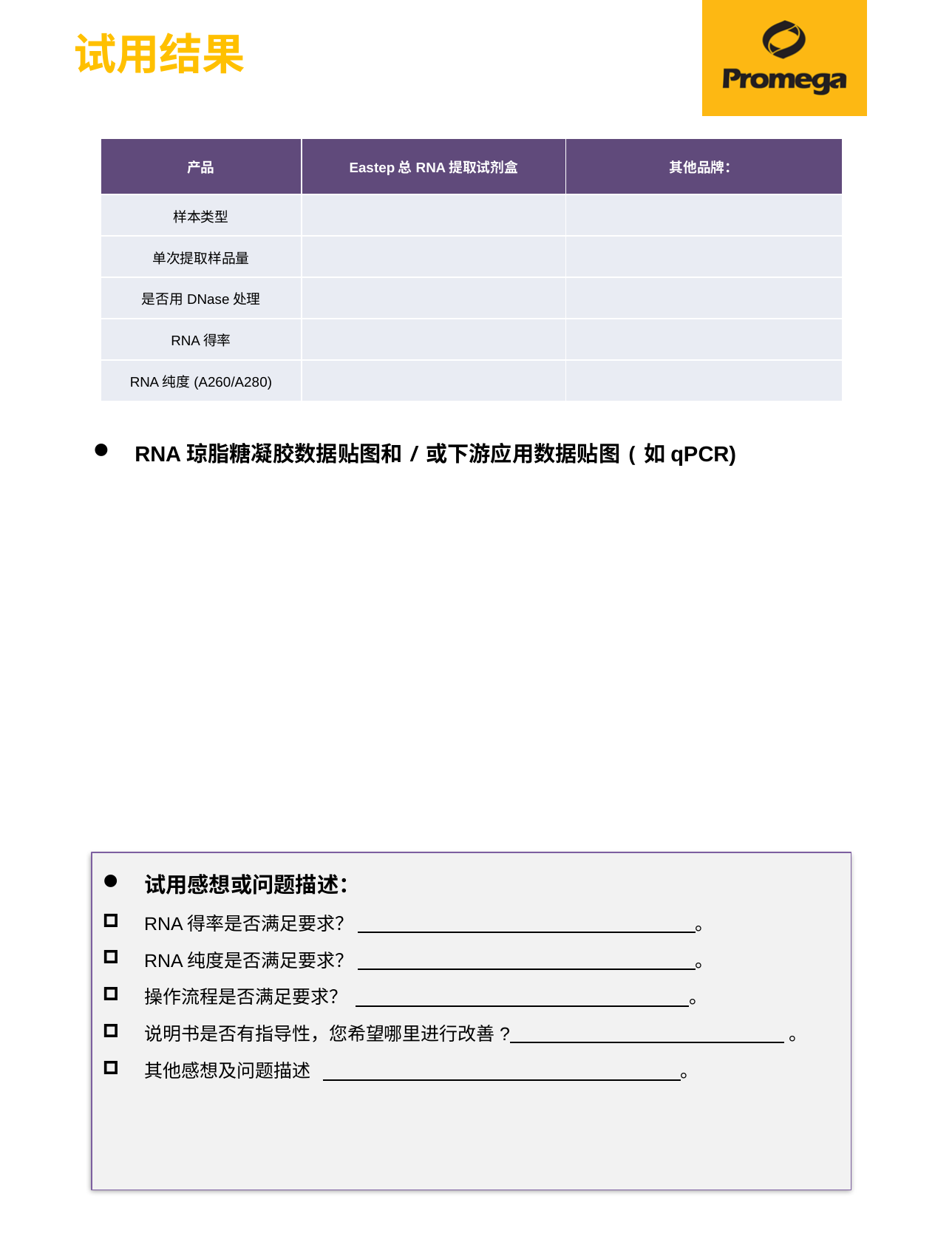

# 试用结果
| 产品 | Eastep总RNA提取试剂盒 | 其他品牌： |
| --- | --- | --- |
| 样本类型 |  |  |
| 单次提取样品量 |  |  |
| 是否用DNase处理 |  |  |
| RNA得率 |  |  |
| RNA纯度(A260/A280) |  |  |
RNA琼脂糖凝胶数据贴图和/或下游应用数据贴图(如qPCR)
试用感想或问题描述：
RNA得率是否满足要求？                                                                                    。
RNA纯度是否满足要求？                                                                                    。
操作流程是否满足要求？                                                                                    。
说明书是否有指导性，您希望哪里进行改善?                                                     。
其他感想及问题描述                                                                                           。